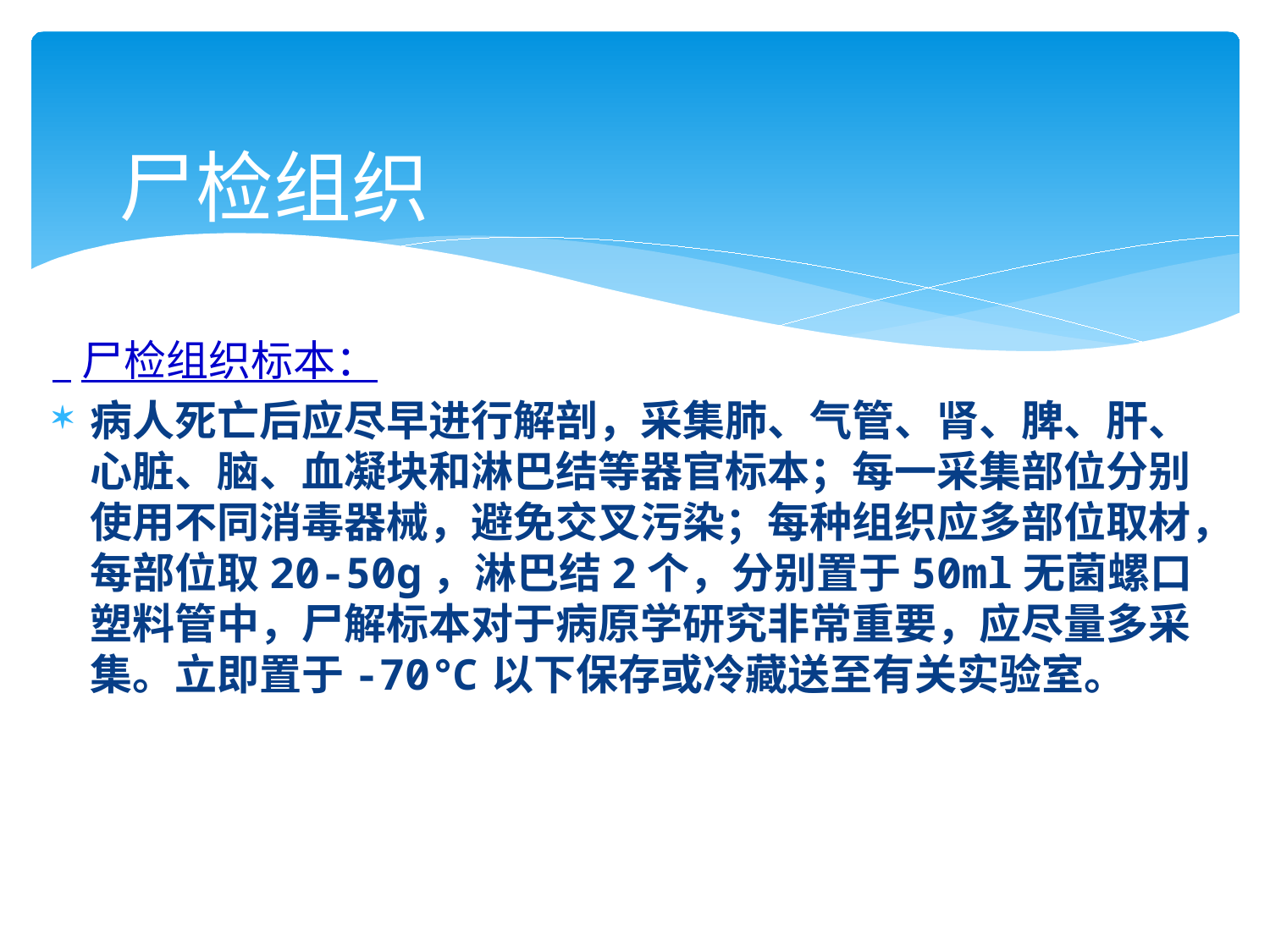

# 尸检组织
  尸检组织标本：
病人死亡后应尽早进行解剖，采集肺、气管、肾、脾、肝、心脏、脑、血凝块和淋巴结等器官标本；每一采集部位分别使用不同消毒器械，避免交叉污染；每种组织应多部位取材，每部位取20-50g，淋巴结2个，分别置于50ml无菌螺口塑料管中，尸解标本对于病原学研究非常重要，应尽量多采集。立即置于-70℃以下保存或冷藏送至有关实验室。